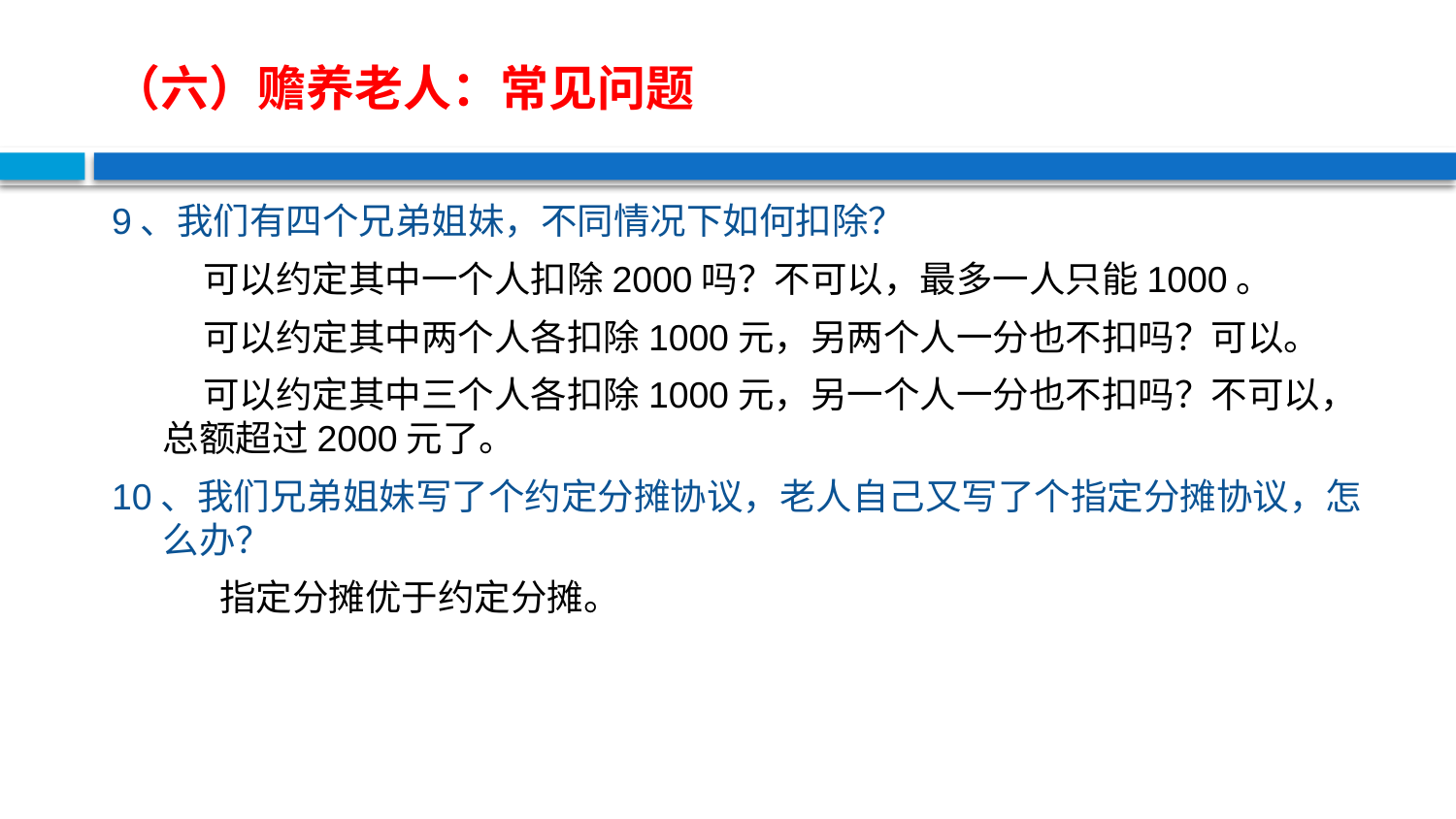

# （六）赡养老人：常见问题
9、我们有四个兄弟姐妹，不同情况下如何扣除？
          可以约定其中一个人扣除2000吗？不可以，最多一人只能1000。
          可以约定其中两个人各扣除1000元，另两个人一分也不扣吗？可以。
          可以约定其中三个人各扣除1000元，另一个人一分也不扣吗？不可以，总额超过2000元了。
10、我们兄弟姐妹写了个约定分摊协议，老人自己又写了个指定分摊协议，怎么办？
            指定分摊优于约定分摊。